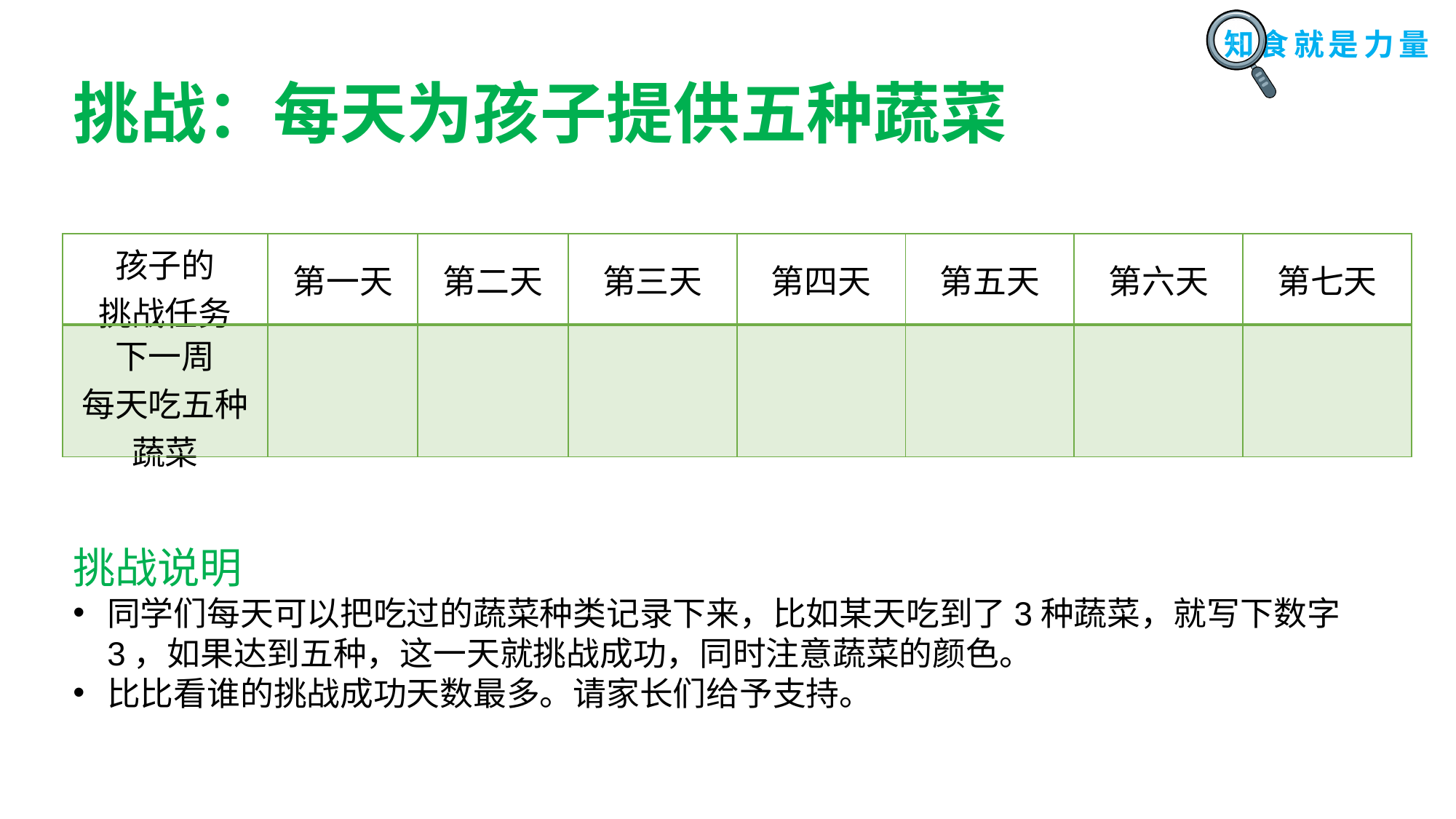

挑战：每天为孩子提供五种蔬菜
| 孩子的 挑战任务 | 第一天 | 第二天 | 第三天 | 第四天 | 第五天 | 第六天 | 第七天 |
| --- | --- | --- | --- | --- | --- | --- | --- |
| 下一周 每天吃五种 蔬菜 |  |  |  |  |  |  |  |
挑战说明
同学们每天可以把吃过的蔬菜种类记录下来，比如某天吃到了3种蔬菜，就写下数字3，如果达到五种，这一天就挑战成功，同时注意蔬菜的颜色。
比比看谁的挑战成功天数最多。请家长们给予支持。